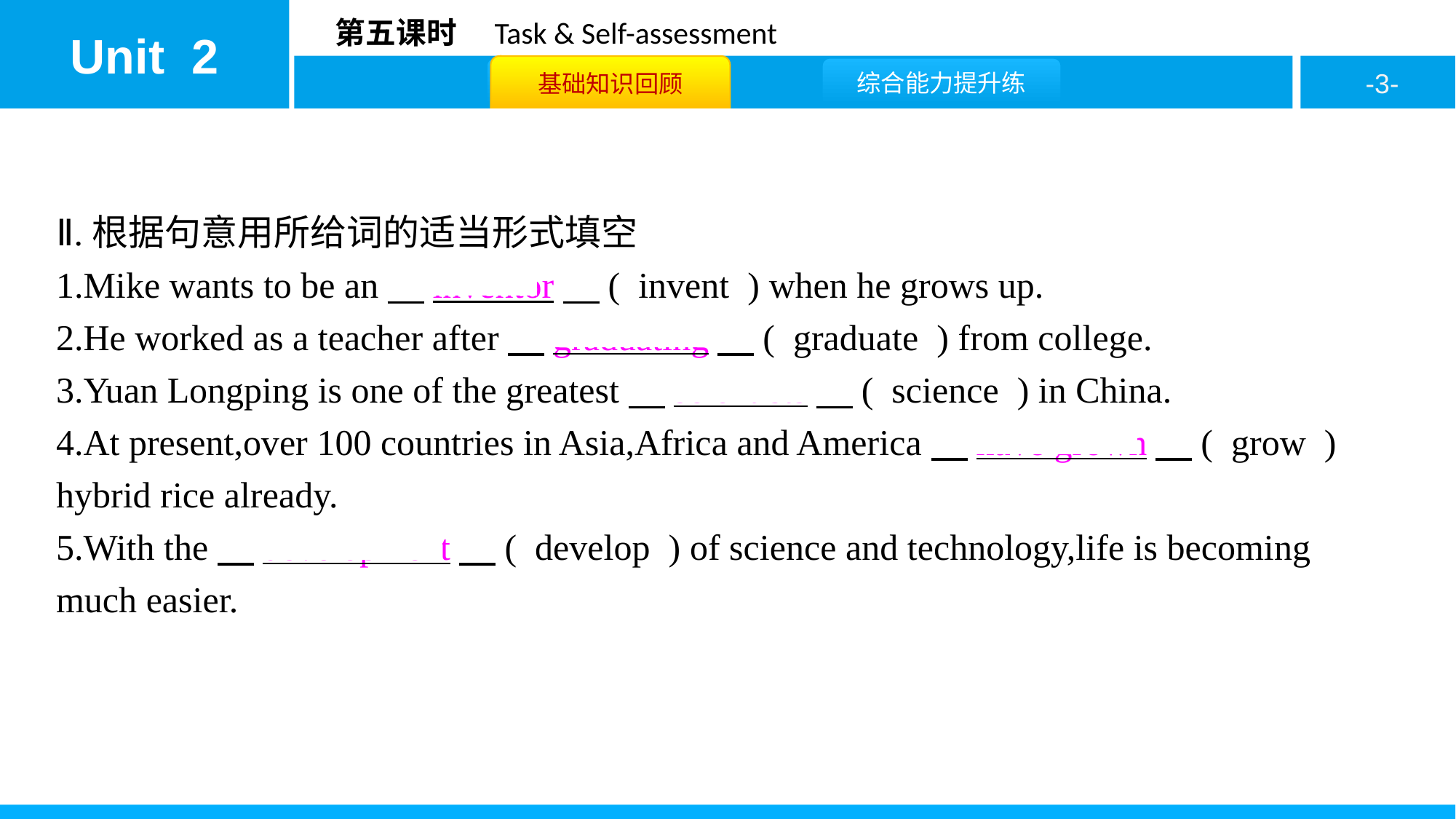

Ⅱ.根据句意用所给词的适当形式填空
1.Mike wants to be an　inventor　(  invent  ) when he grows up.
2.He worked as a teacher after　graduating　(  graduate  ) from college.
3.Yuan Longping is one of the greatest　scientists　(  science  ) in China.
4.At present,over 100 countries in Asia,Africa and America　have grown　(  grow  ) hybrid rice already.
5.With the　development　(  develop  ) of science and technology,life is becoming much easier.